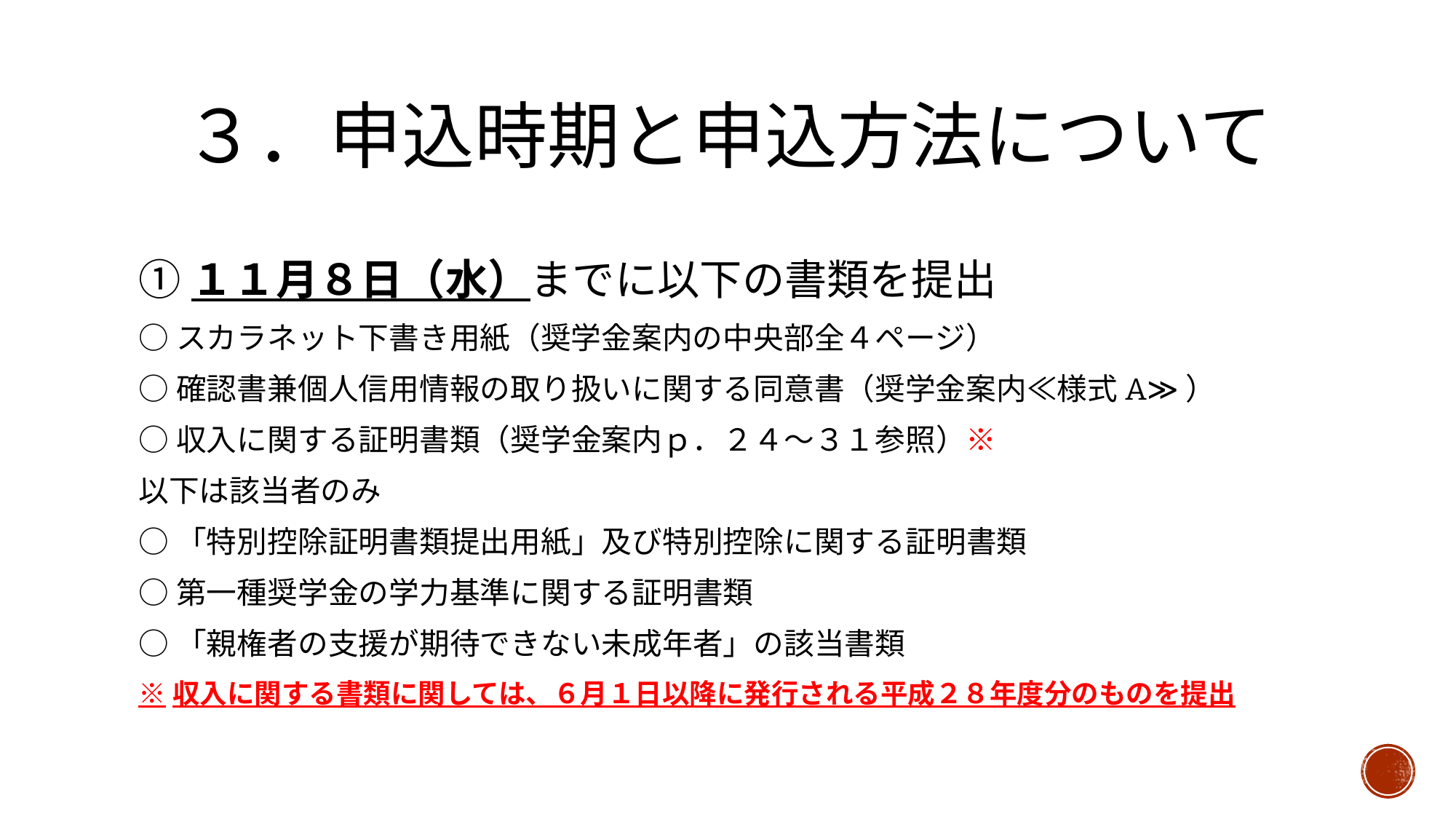

# ３．申込時期と申込方法について
①１１月８日（水）までに以下の書類を提出
○スカラネット下書き用紙（奨学金案内の中央部全４ページ）
○確認書兼個人信用情報の取り扱いに関する同意書（奨学金案内≪様式A≫）
○収入に関する証明書類（奨学金案内ｐ．２４～３１参照）※
以下は該当者のみ
○「特別控除証明書類提出用紙」及び特別控除に関する証明書類
○第一種奨学金の学力基準に関する証明書類
○「親権者の支援が期待できない未成年者」の該当書類
※収入に関する書類に関しては、６月１日以降に発行される平成２８年度分のものを提出